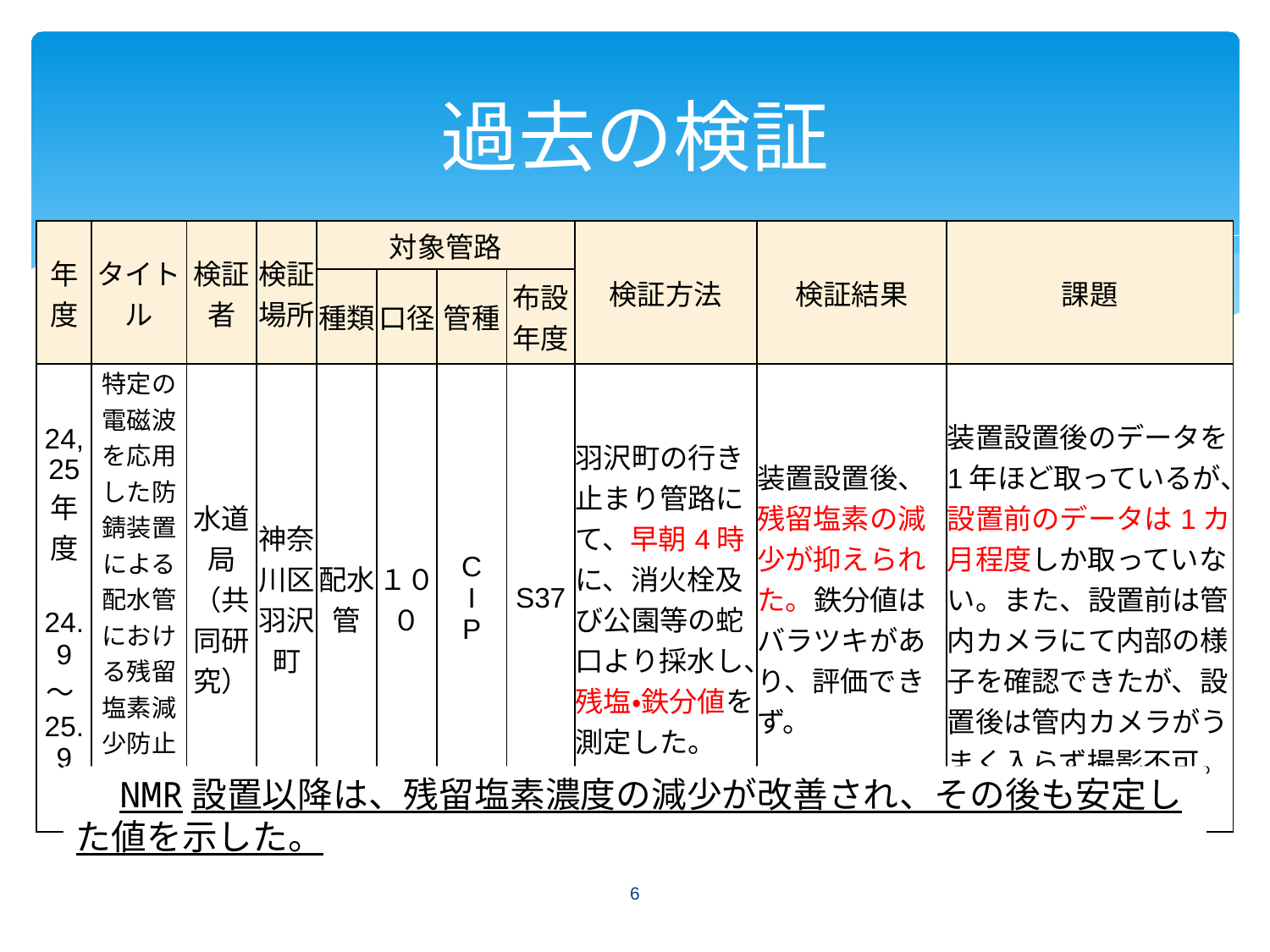

# 過去の検証
| 年度 | タイトル | 検証者 | 検証場所 | 対象管路 |  |  |  | 検証方法 | 検証結果 | 課題 |
| --- | --- | --- | --- | --- | --- | --- | --- | --- | --- | --- |
|  |  |  |  | 種類 | 口径 | 管種 | 布設 年度 |  |  |  |
| 24, 25 年度 24.9 ～25.9 | 特定の電磁波を応用した防錆装置による配水管における残留塩素減少防止効果の検証 | 水道局（共同研究） | 神奈川区羽沢町 | 配水管 | １００ | C I P | S37 | 羽沢町の行き止まり管路にて、早朝4時に、消火栓及び公園等の蛇口より採水し、残塩・鉄分値を測定した。 | 装置設置後、残留塩素の減少が抑えられた。鉄分値はバラツキがあり、評価できず。 | 装置設置後のデータを1年ほど取っているが、設置前のデータは1カ月程度しか取っていない。また、設置前は管内カメラにて内部の様子を確認できたが、設置後は管内カメラがうまく入らず撮影不可。 |
　NMR設置以降は、残留塩素濃度の減少が改善され、その後も安定した値を示した。
6